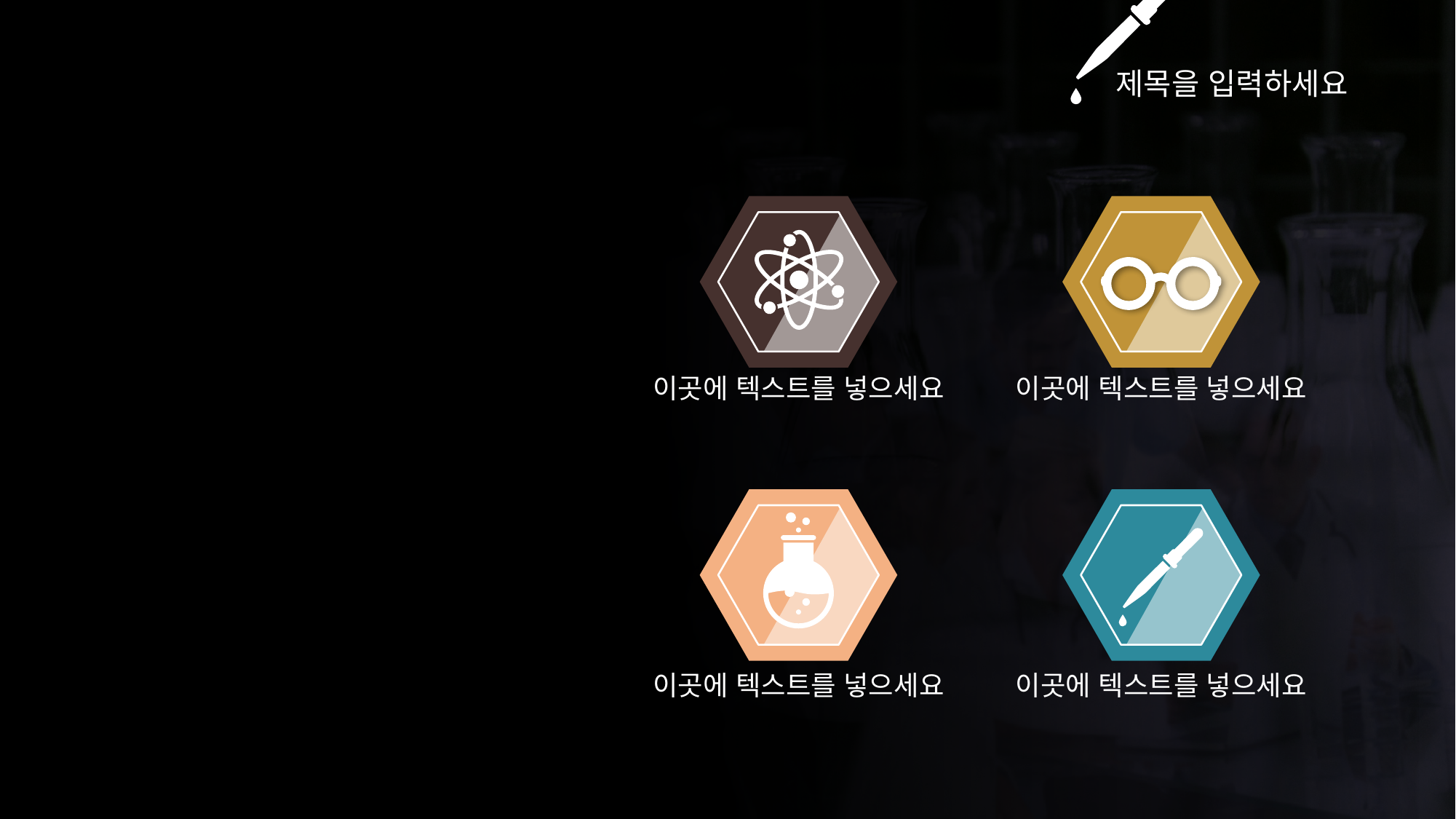

제목을 입력하세요

이곳에 텍스트를 넣으세요
이곳에 텍스트를 넣으세요

이곳에 텍스트를 넣으세요
이곳에 텍스트를 넣으세요